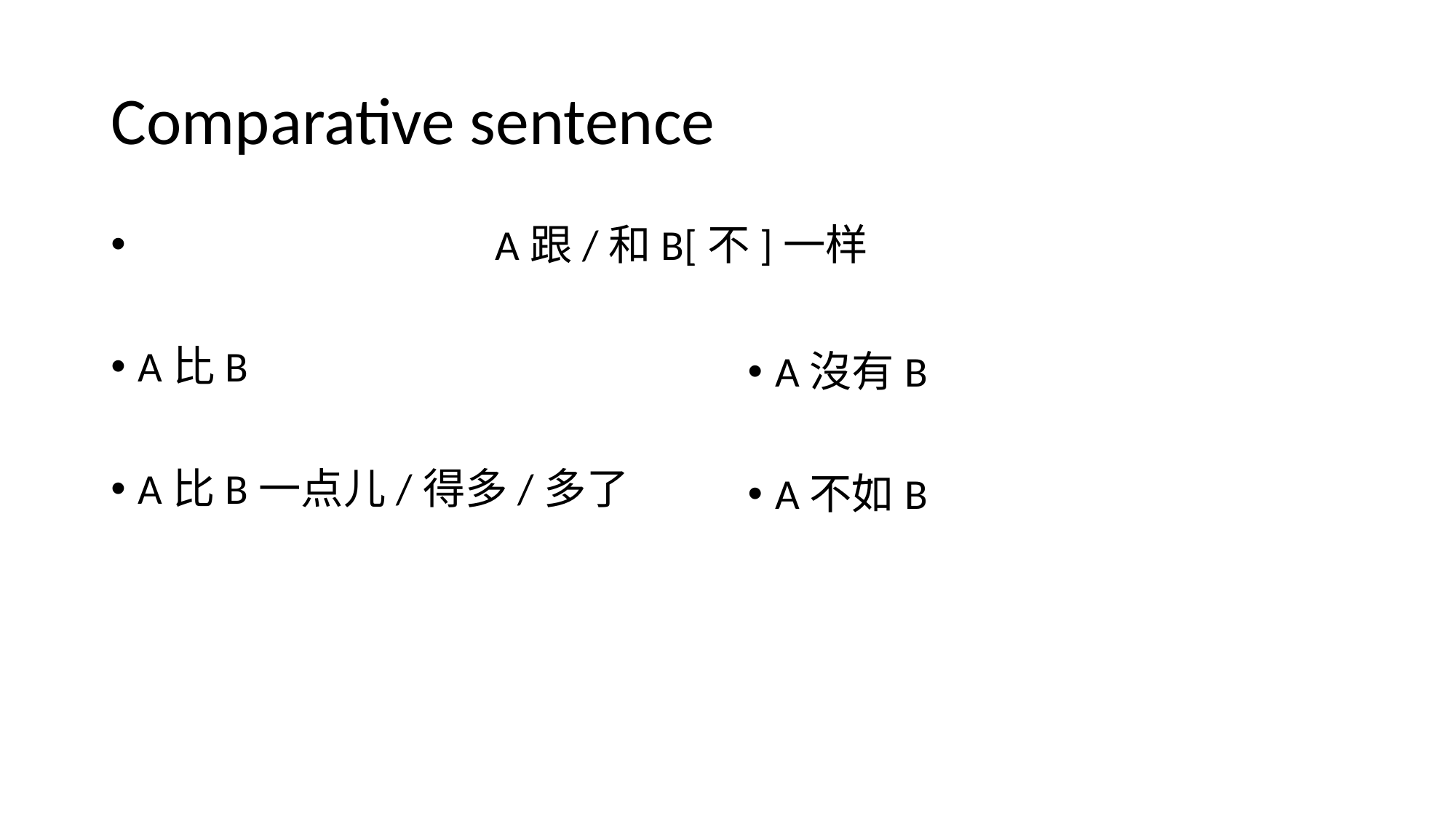

# Comparative sentence
                                     A跟/和B[不]一样

A比B

A比B一点儿/得多/多了

A沒有B

A不如B